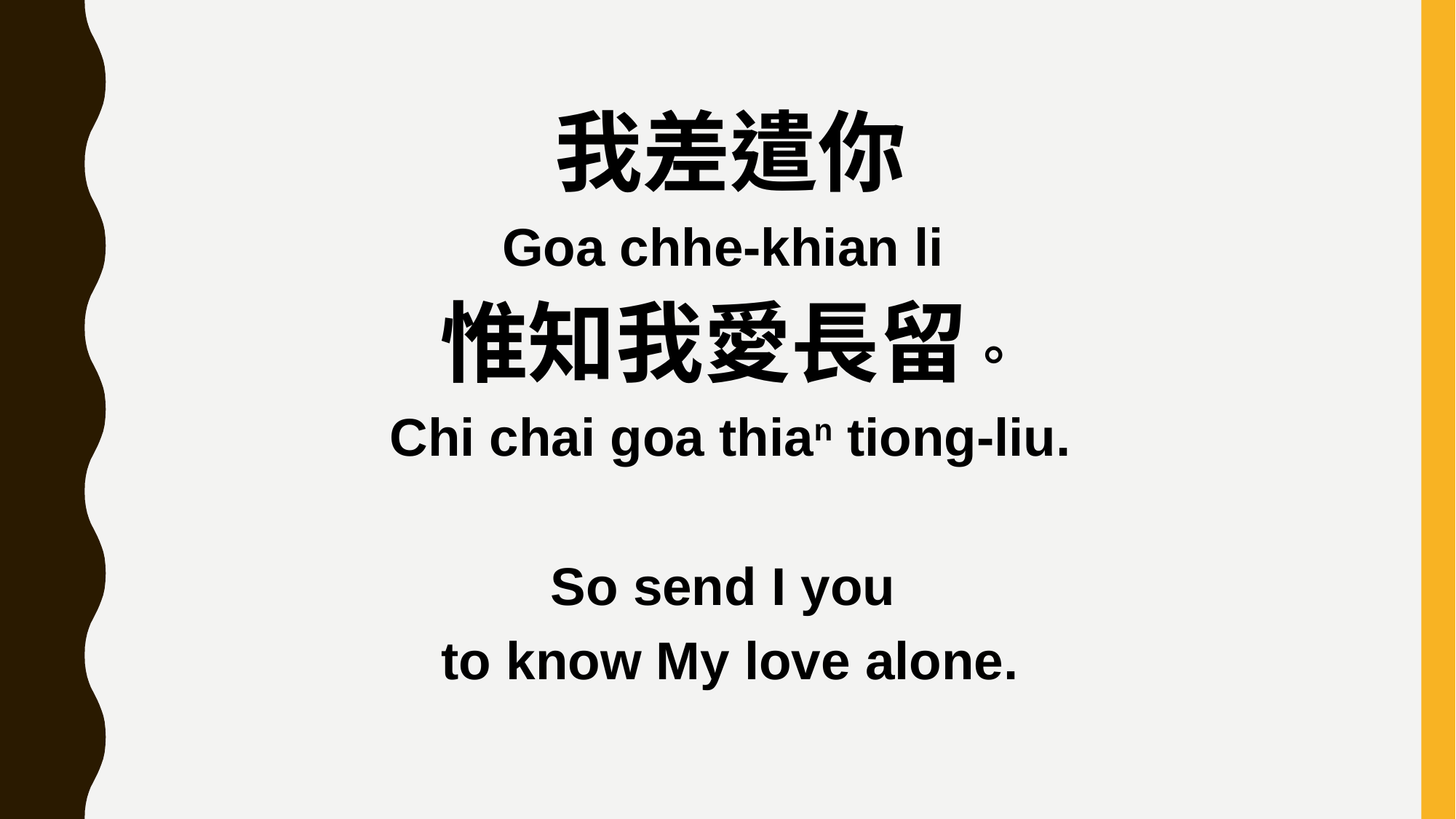

我差遣你
Goa chhe-khian li
惟知我愛長留。
Chi chai goa thian tiong-liu.

So send I you
to know My love alone.